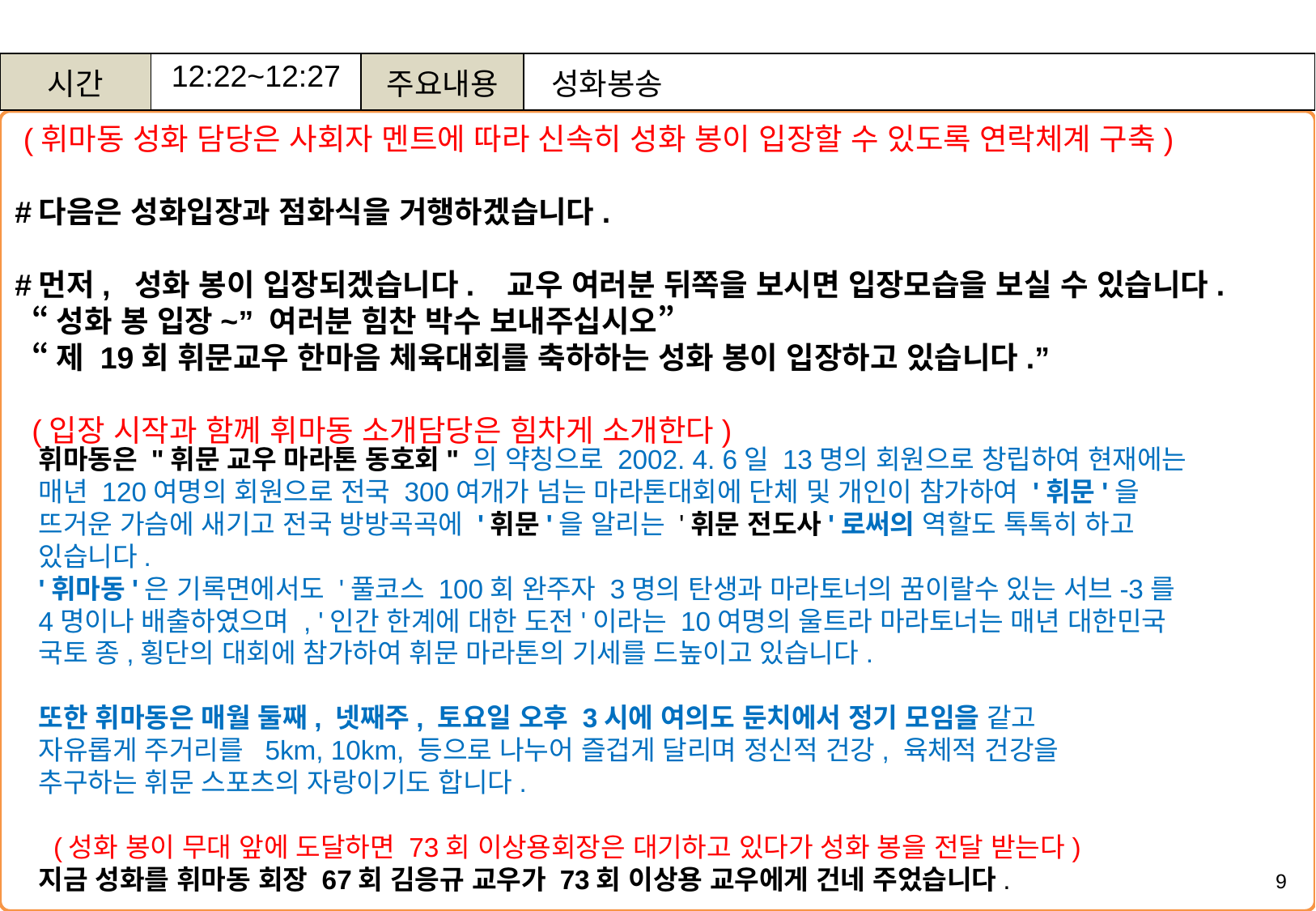

| 시간 | 12:22~12:27 | 주요내용 | 성화봉송 |
| --- | --- | --- | --- |
 (휘마동 성화 담당은 사회자 멘트에 따라 신속히 성화 봉이 입장할 수 있도록 연락체계 구축)

#다음은 성화입장과 점화식을 거행하겠습니다.

#먼저,  성화 봉이 입장되겠습니다.   교우 여러분 뒤쪽을 보시면 입장모습을 보실 수 있습니다.
  “성화 봉 입장~” 여러분 힘찬 박수 보내주십시오”
  “제 19회 휘문교우 한마음 체육대회를 축하하는 성화 봉이 입장하고 있습니다.”

  (입장 시작과 함께 휘마동 소개담당은 힘차게 소개한다)

휘마동은 "휘문 교우 마라톤 동호회" 의 약칭으로 2002. 4. 6일 13명의 회원으로 창립하여 현재에는
매년 120여명의 회원으로 전국 300여개가 넘는 마라톤대회에 단체 및 개인이 참가하여 '휘문'을
뜨거운 가슴에 새기고 전국 방방곡곡에 '휘문'을 알리는 '휘문 전도사'로써의 역할도 톡톡히 하고
있습니다.
'휘마동'은 기록면에서도 '풀코스 100회 완주자 3명의 탄생과 마라토너의 꿈이랄수 있는 서브-3를
4명이나 배출하였으며 , '인간 한계에 대한 도전'이라는 10여명의 울트라 마라토너는 매년 대한민국
국토 종,횡단의 대회에 참가하여 휘문 마라톤의 기세를 드높이고 있습니다.

또한 휘마동은 매월 둘째, 넷째주, 토요일 오후 3시에 여의도 둔치에서 정기 모임을 같고
자유롭게 주거리를  5km, 10km, 등으로 나누어 즐겁게 달리며 정신적 건강, 육체적 건강을
추구하는 휘문 스포츠의 자랑이기도 합니다.

  (성화 봉이 무대 앞에 도달하면 73회 이상용회장은 대기하고 있다가 성화 봉을 전달 받는다)
지금 성화를 휘마동 회장 67회 김응규 교우가 73회 이상용 교우에게 건네 주었습니다.
9